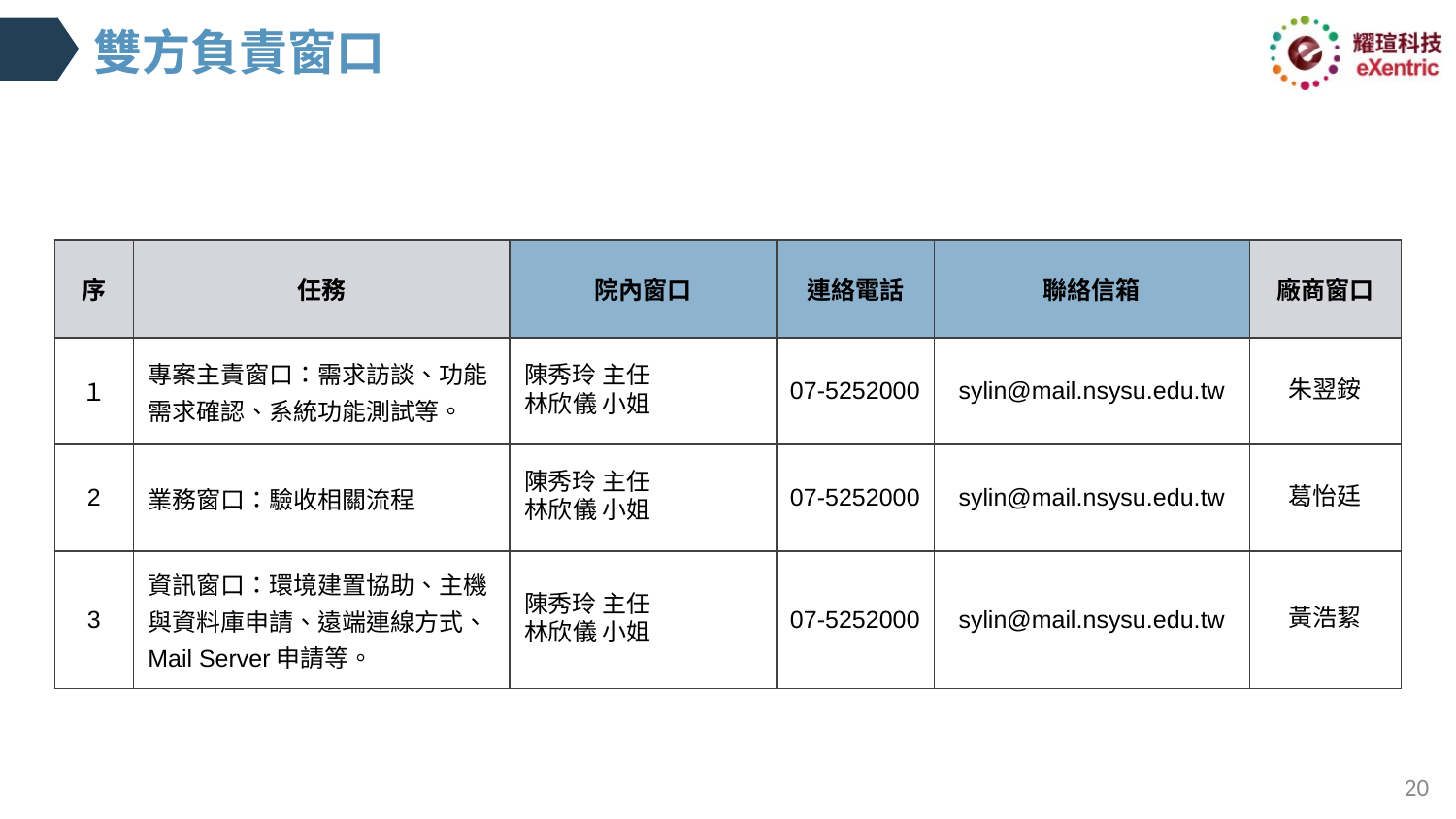

# 雙方負責窗口
| 序 | 任務 | 院內窗口 | 連絡電話 | 聯絡信箱 | 廠商窗口 |
| --- | --- | --- | --- | --- | --- |
| １ | 專案主責窗口：需求訪談、功能需求確認、系統功能測試等。 | 陳秀玲 主任 林欣儀 小姐 | 07-5252000 | sylin@mail.nsysu.edu.tw | 朱翌銨 |
| 2 | 業務窗口：驗收相關流程 | 陳秀玲 主任 林欣儀 小姐 | 07-5252000 | sylin@mail.nsysu.edu.tw | 葛怡廷 |
| 3 | 資訊窗口：環境建置協助、主機與資料庫申請、遠端連線方式、Mail Server申請等。 | 陳秀玲 主任 林欣儀 小姐 | 07-5252000 | sylin@mail.nsysu.edu.tw | 黃浩絜 |
20